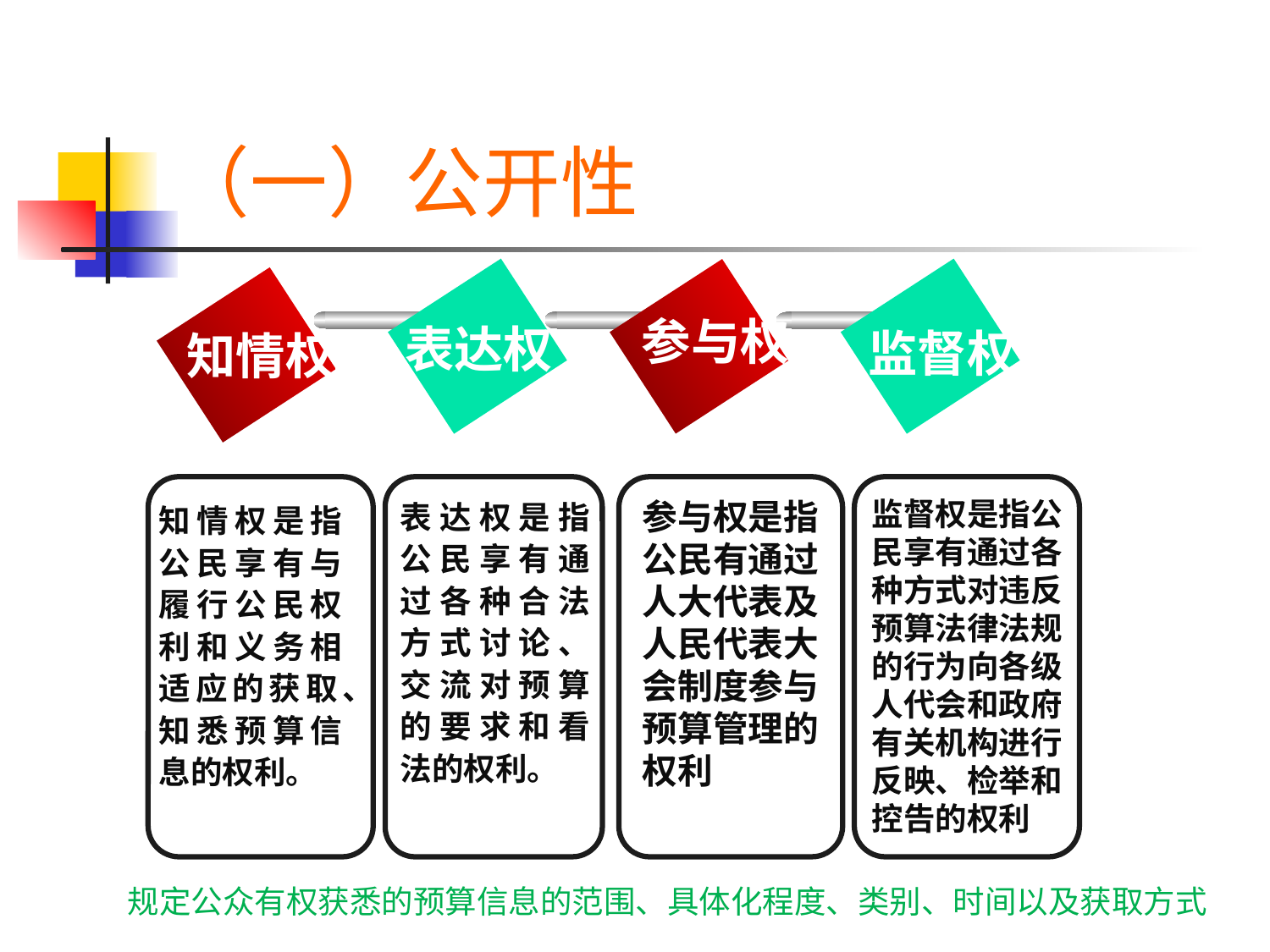

# （一）公开性

参与权
表达权
监督权
知情权

表达权是指公民享有通过各种合法方式讨论、 交流对预算的要求和看法的权利。
监督权是指公民享有通过各种方式对违反预算法律法规的行为向各级人代会和政府有关机构进行反映、检举和控告的权利
参与权是指公民有通过人大代表及人民代表大会制度参与预算管理的权利
知情权是指公民享有与履行公民权利和义务相适应的获取、知悉预算信息的权利。

规定公众有权获悉的预算信息的范围、具体化程度、类别、时间以及获取方式